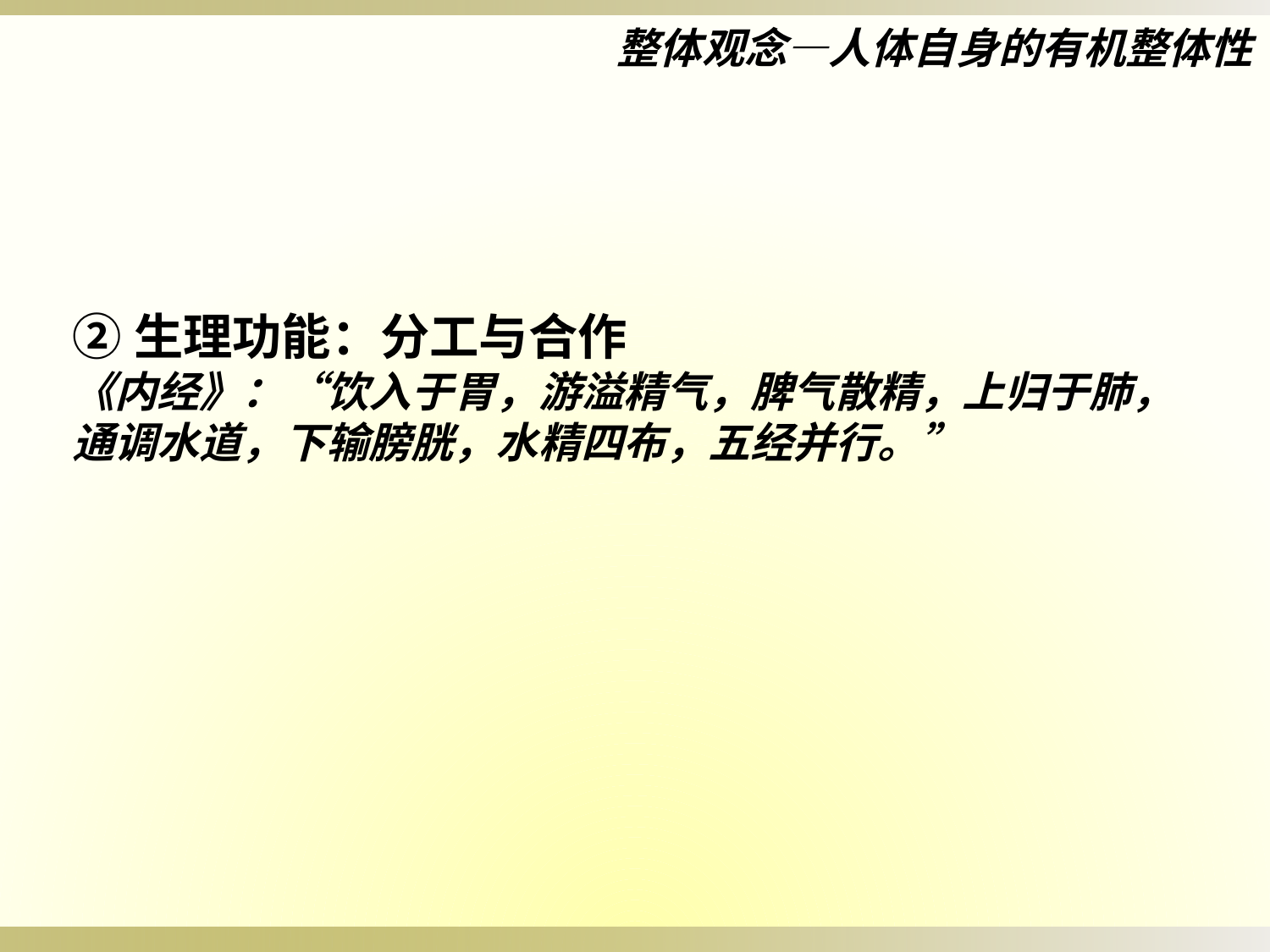

整体观念—人体自身的有机整体性
②生理功能：分工与合作
《内经》：“饮入于胃，游溢精气，脾气散精，上归于肺，通调水道，下输膀胱，水精四布，五经并行。”